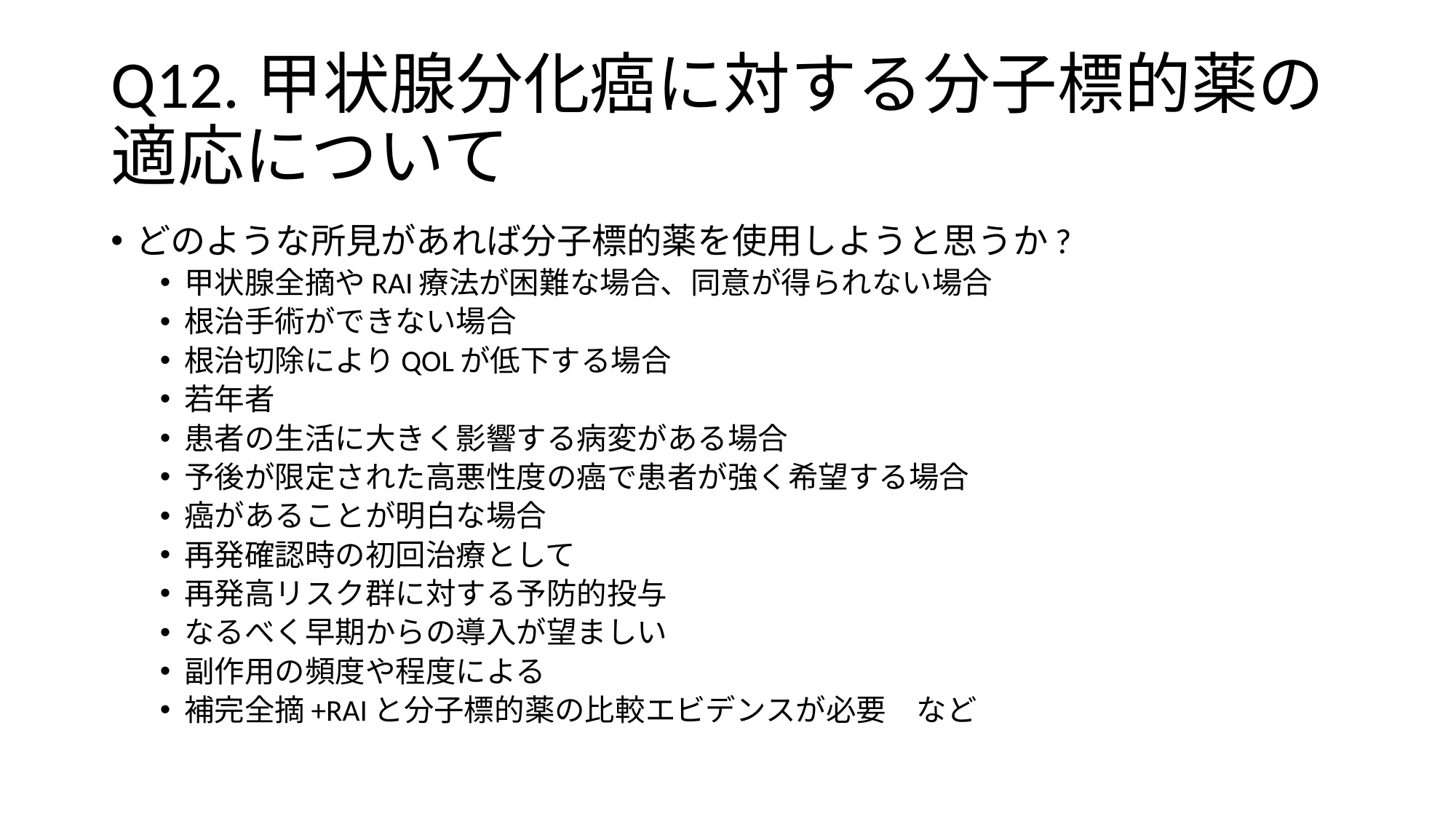

# Q12.甲状腺分化癌に対する分子標的薬の適応について
どのような所見があれば分子標的薬を使用しようと思うか?
甲状腺全摘やRAI療法が困難な場合、同意が得られない場合
根治手術ができない場合
根治切除によりQOLが低下する場合
若年者
患者の生活に大きく影響する病変がある場合
予後が限定された高悪性度の癌で患者が強く希望する場合
癌があることが明白な場合
再発確認時の初回治療として
再発高リスク群に対する予防的投与
なるべく早期からの導入が望ましい
副作用の頻度や程度による
補完全摘+RAIと分子標的薬の比較エビデンスが必要　など